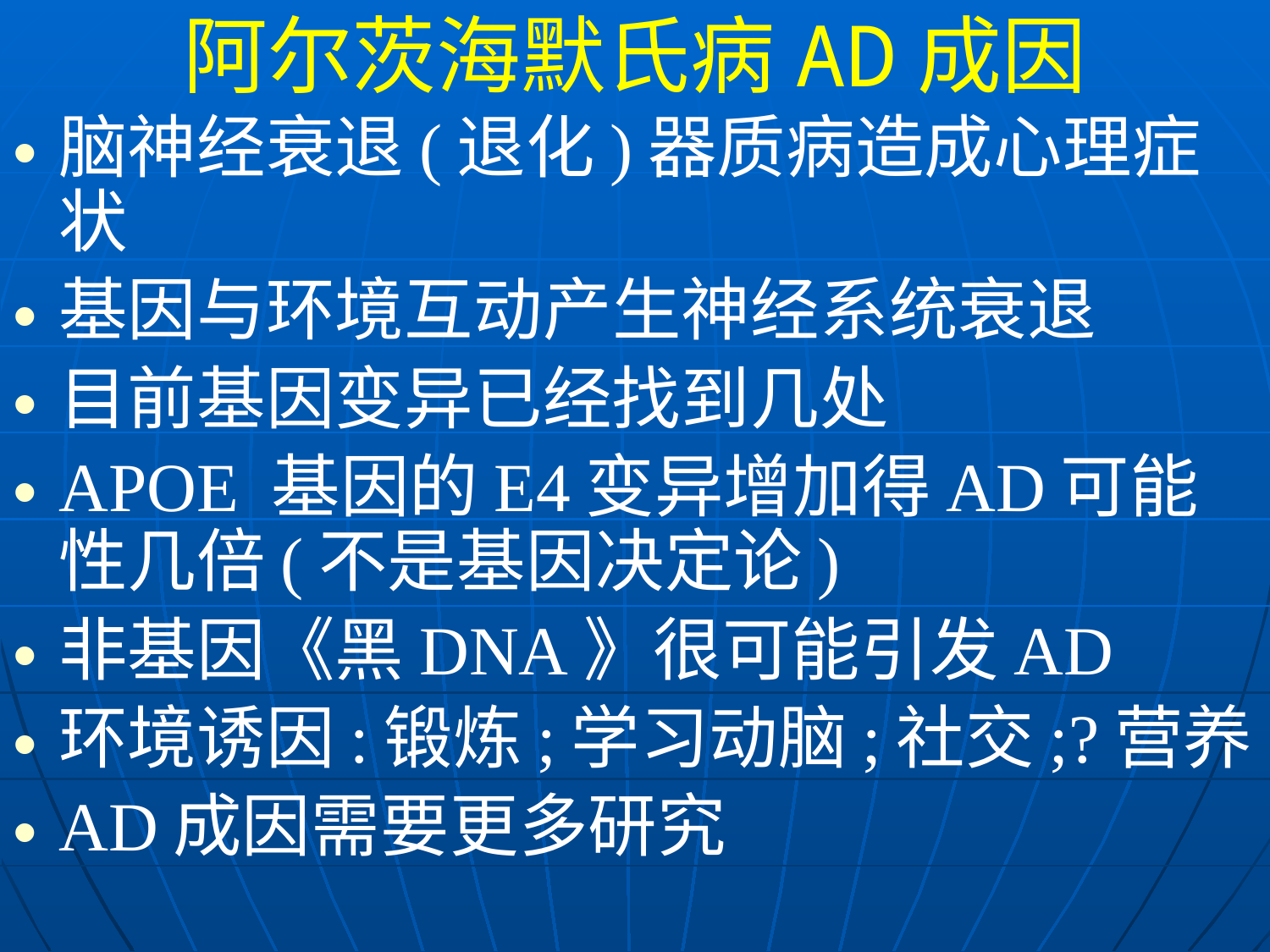

阿尔茨海默氏病AD成因
脑神经衰退(退化)器质病造成心理症状
基因与环境互动产生神经系统衰退
目前基因变异已经找到几处
APOE 基因的E4变异增加得AD可能性几倍(不是基因决定论)
非基因《黑DNA》很可能引发AD
环境诱因:锻炼;学习动脑;社交;?营养
AD成因需要更多研究